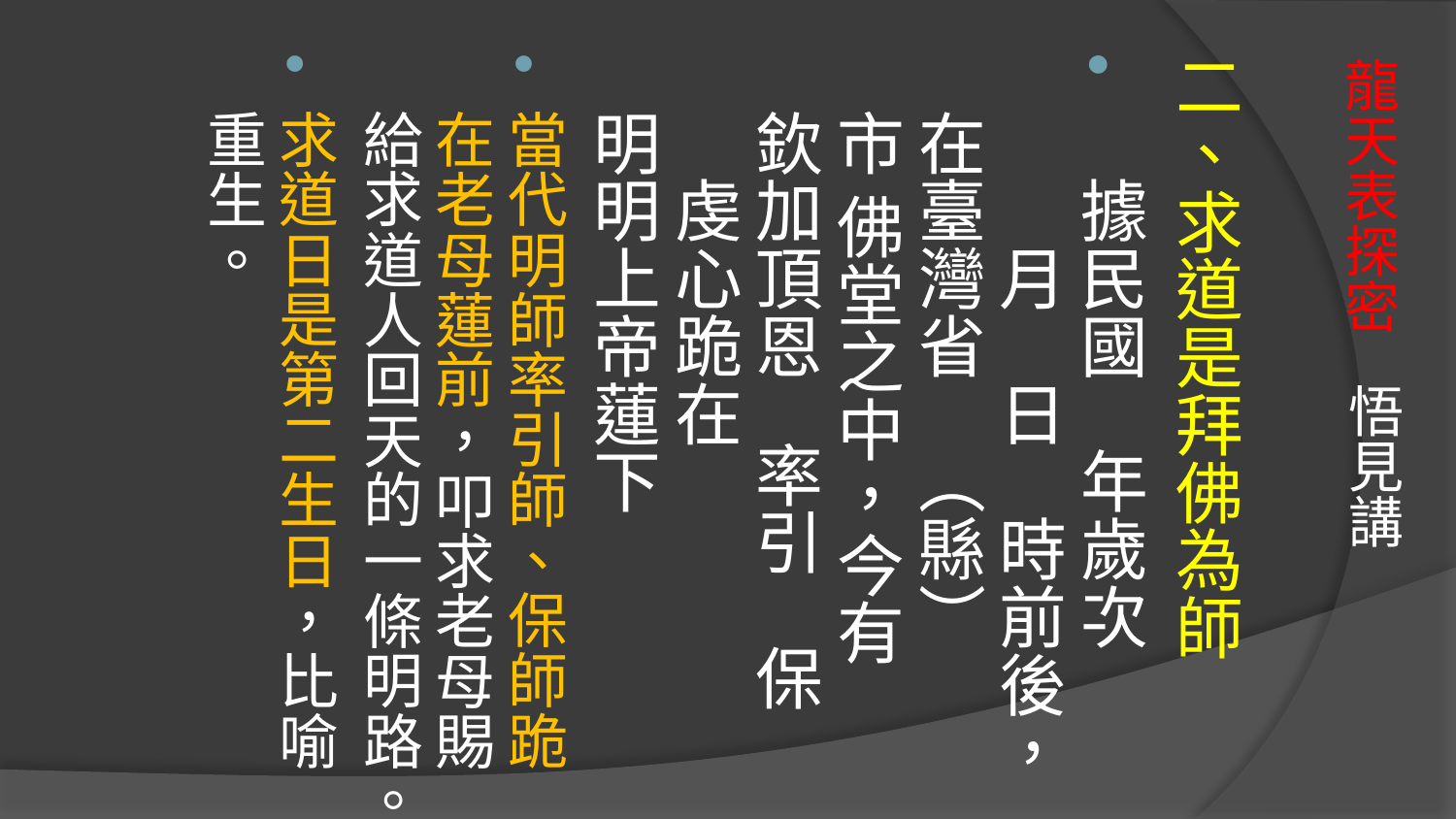

二、求道是拜佛為師
　據民國　年歲次　　　月　日　時前後，在臺灣省　（縣）　市 佛堂之中，今有　欽加頂恩    率引　保　虔心跪在 
明明上帝蓮下
當代明師率引師、保師跪在老母蓮前，叩求老母賜給求道人回天的一條明路。
求道日是第二生日，比喻重生。

# 龍天表探密    悟見講